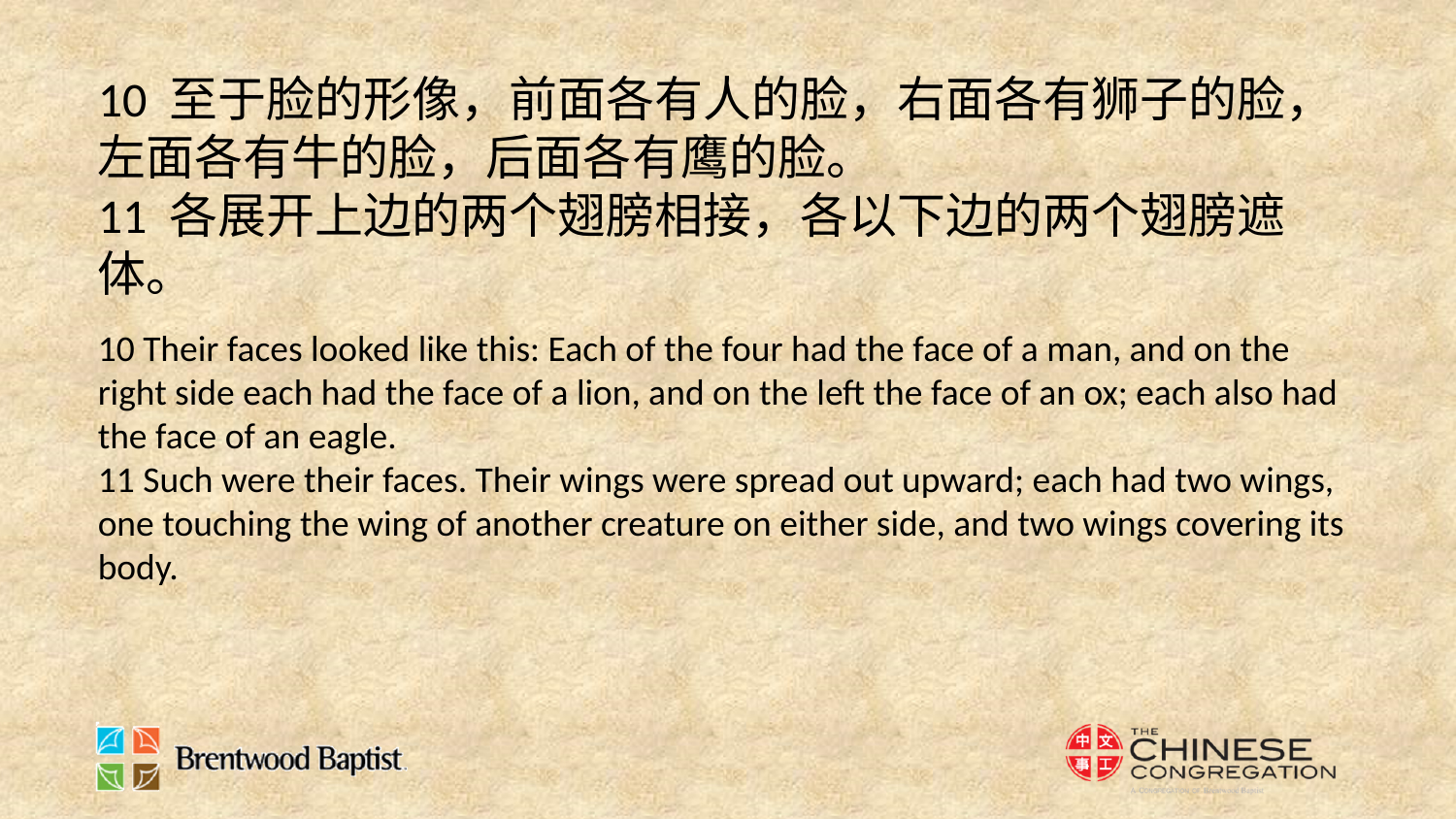

10 至于脸的形像，前面各有人的脸，右面各有狮子的脸，左面各有牛的脸，后面各有鹰的脸。
11 各展开上边的两个翅膀相接，各以下边的两个翅膀遮体。

10 Their faces looked like this: Each of the four had the face of a man, and on the right side each had the face of a lion, and on the left the face of an ox; each also had the face of an eagle.
11 Such were their faces. Their wings were spread out upward; each had two wings, one touching the wing of another creature on either side, and two wings covering its body.